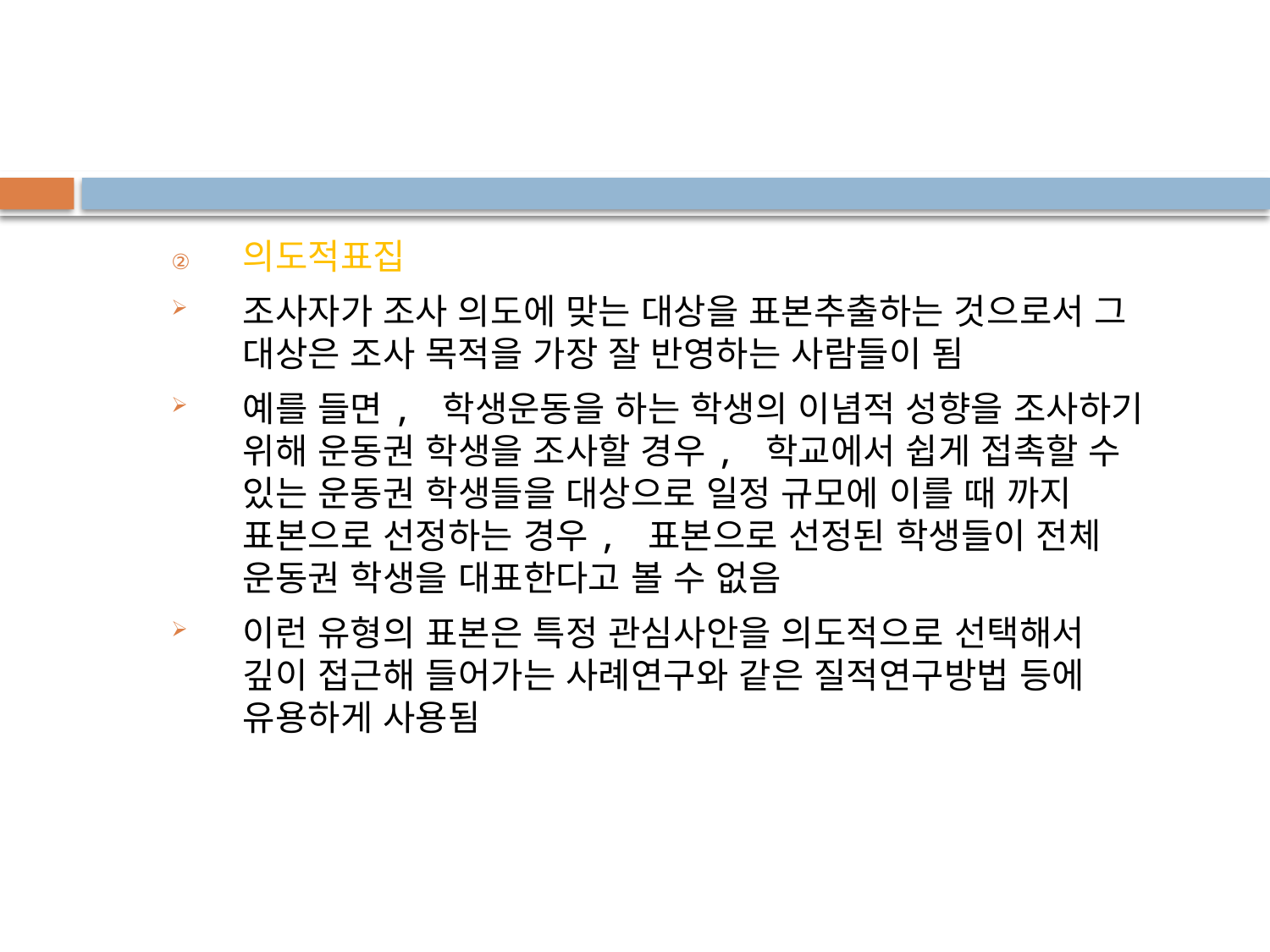

의도적표집
조사자가 조사 의도에 맞는 대상을 표본추출하는 것으로서 그 대상은 조사 목적을 가장 잘 반영하는 사람들이 됨
예를 들면, 학생운동을 하는 학생의 이념적 성향을 조사하기 위해 운동권 학생을 조사할 경우, 학교에서 쉽게 접촉할 수 있는 운동권 학생들을 대상으로 일정 규모에 이를 때 까지 표본으로 선정하는 경우, 표본으로 선정된 학생들이 전체 운동권 학생을 대표한다고 볼 수 없음
이런 유형의 표본은 특정 관심사안을 의도적으로 선택해서 깊이 접근해 들어가는 사례연구와 같은 질적연구방법 등에 유용하게 사용됨